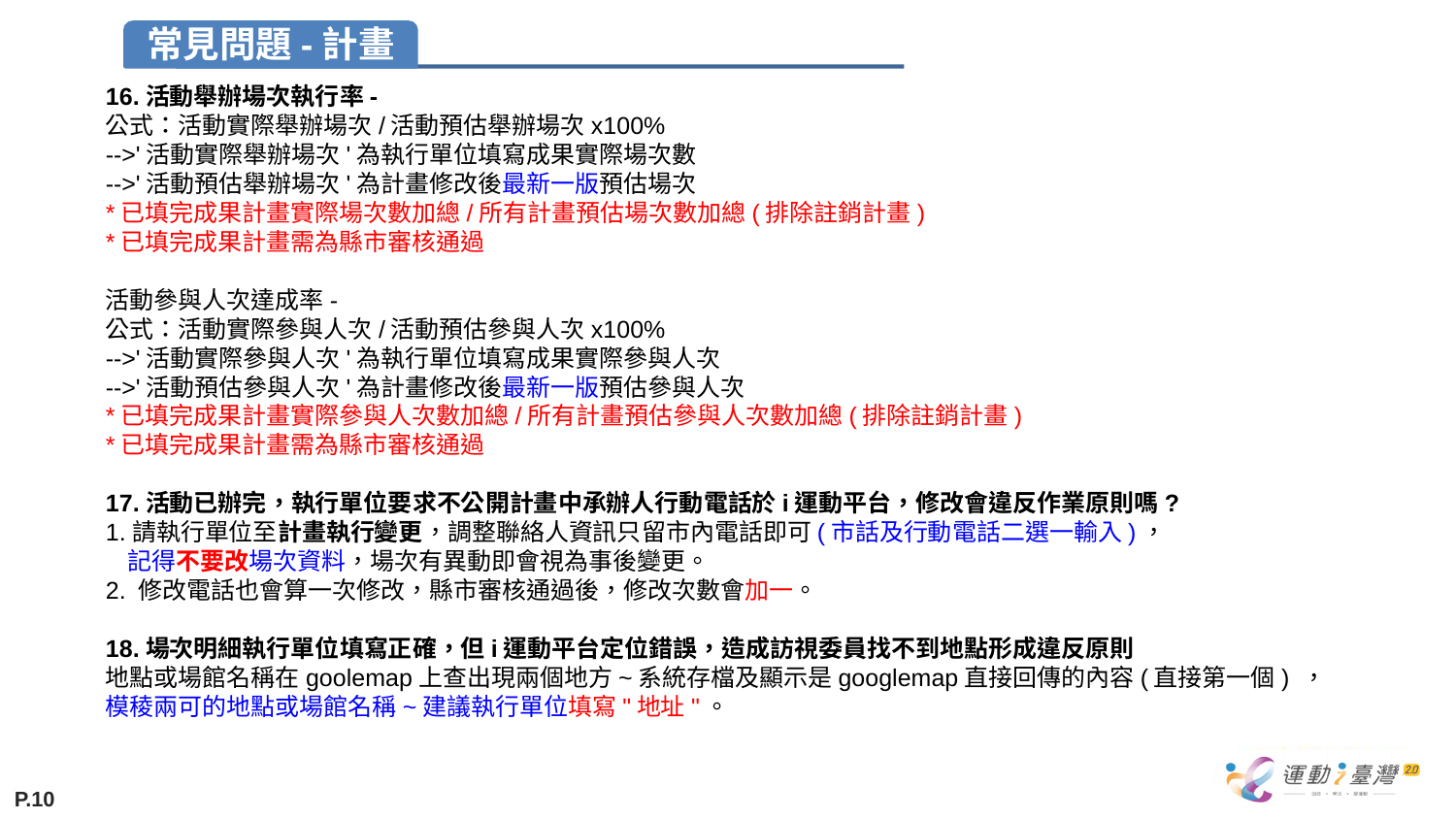

常見問題-計畫
16.活動舉辦場次執行率-
公式：活動實際舉辦場次/活動預估舉辦場次x100%
-->'活動實際舉辦場次'為執行單位填寫成果實際場次數
-->'活動預估舉辦場次'為計畫修改後最新一版預估場次
*已填完成果計畫實際場次數加總/所有計畫預估場次數加總(排除註銷計畫)
*已填完成果計畫需為縣市審核通過

活動參與人次達成率-
公式：活動實際參與人次/活動預估參與人次x100%
-->'活動實際參與人次'為執行單位填寫成果實際參與人次
-->'活動預估參與人次'為計畫修改後最新一版預估參與人次
*已填完成果計畫實際參與人次數加總/所有計畫預估參與人次數加總(排除註銷計畫)
*已填完成果計畫需為縣市審核通過

17.活動已辦完，執行單位要求不公開計畫中承辦人行動電話於i運動平台，修改會違反作業原則嗎?
1.請執行單位至計畫執行變更，調整聯絡人資訊只留市內電話即可(市話及行動電話二選一輸入)，
   記得不要改場次資料，場次有異動即會視為事後變更。
2. 修改電話也會算一次修改，縣市審核通過後，修改次數會加一。

18.場次明細執行單位填寫正確，但i運動平台定位錯誤，造成訪視委員找不到地點形成違反原則
地點或場館名稱在goolemap上查出現兩個地方~系統存檔及顯示是googlemap直接回傳的內容(直接第一個) ，
模稜兩可的地點或場館名稱~建議執行單位填寫"地址"。